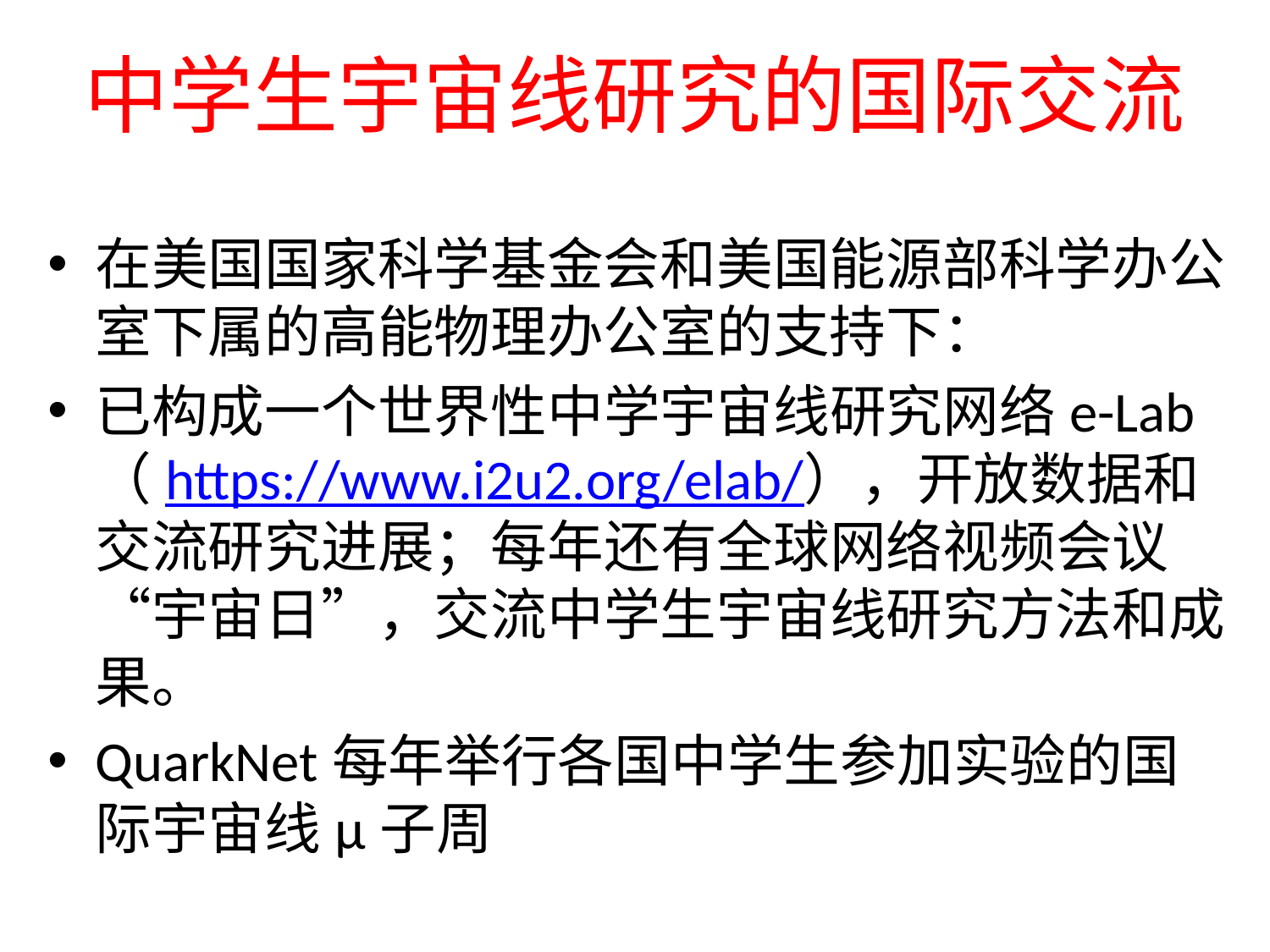

# 中学生宇宙线研究的国际交流
在美国国家科学基金会和美国能源部科学办公室下属的高能物理办公室的支持下：
已构成一个世界性中学宇宙线研究网络e-Lab （https://www.i2u2.org/elab/），开放数据和交流研究进展；每年还有全球网络视频会议“宇宙日”，交流中学生宇宙线研究方法和成果。
QuarkNet每年举行各国中学生参加实验的国际宇宙线μ子周